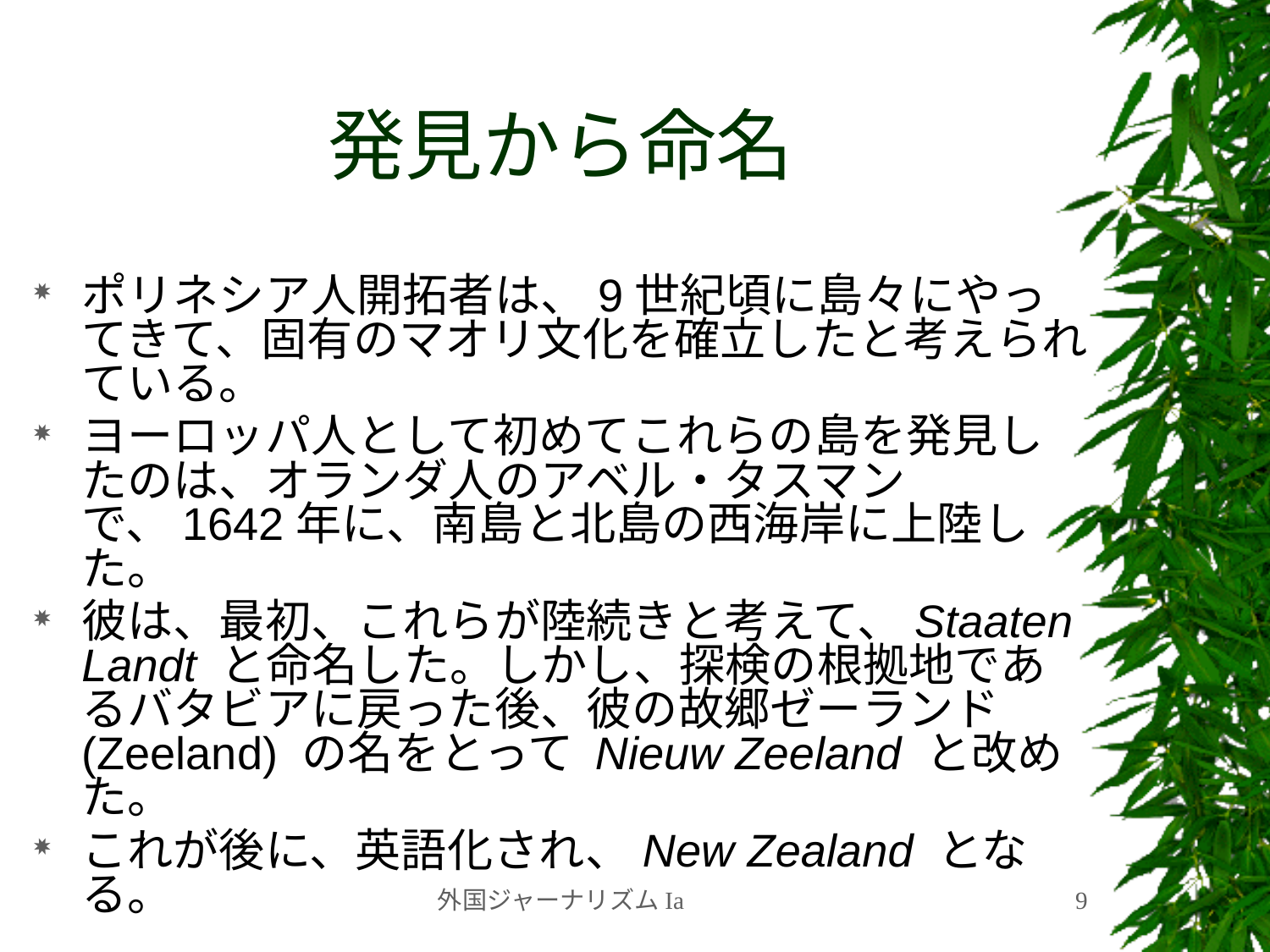

# 発見から命名

ポリネシア人開拓者は、9世紀頃に島々にやってきて、固有のマオリ文化を確立したと考えられている。
ヨーロッパ人として初めてこれらの島を発見したのは、オランダ人のアベル・タスマンで、1642年に、南島と北島の西海岸に上陸した。
彼は、最初、これらが陸続きと考えて、Staaten Landt と命名した。しかし、探検の根拠地であるバタビアに戻った後、彼の故郷ゼーランド (Zeeland) の名をとって Nieuw Zeeland と改めた。
これが後に、英語化され、New Zealand となる。
外国ジャーナリズムIa
9